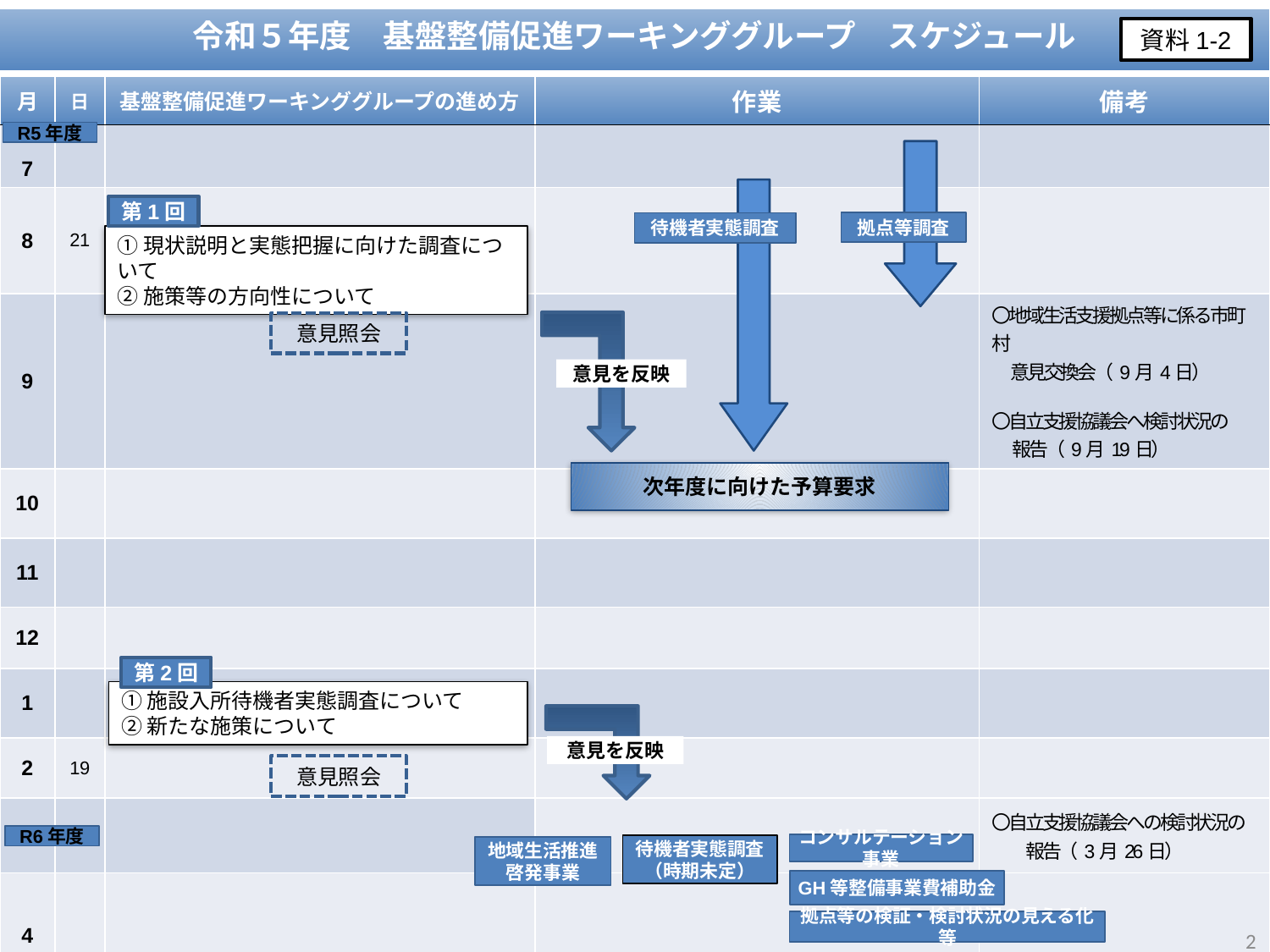

令和５年度　基盤整備促進ワーキンググループ　スケジュール
資料1-2
| 月 | 日 | 基盤整備促進ワーキンググループの進め方 | 作業 | 備考 |
| --- | --- | --- | --- | --- |
| 7 |  |  |  |  |
| 8 | 21 |  |  |  |
| 9 |  |  |  | 〇地域生活支援拠点等に係る市町村 　 意見交換会（9月4日） 〇自立支援協議会へ検討状況の 　 報告（9月19日） |
| 10 |  |  |  |  |
| 11 |  |  |  |  |
| 12 |  |  |  |  |
| 1 |  |  |  |  |
| 2 | 19 |  |  |  |
| 3 |  |  |  | 〇自立支援協議会への検討状況の 　　報告（3月26日） |
| 4 |  |  |  |  |
R5年度

第1回
拠点等調査
待機者実態調査
①現状説明と実態把握に向けた調査について
②施策等の方向性について

意見照会
意見を反映
次年度に向けた予算要求
第2回
①施設入所待機者実態調査について
②新たな施策について

意見を反映
意見照会
R6年度
コンサルテーション事業
待機者実態調査
（時期未定）
地域生活推進
啓発事業
GH等整備事業費補助金
拠点等の検証・検討状況の見える化等
2
令和5年度  　提言を受けた具体的取組について、自立支援協議会へ報告
　　　　　　　⇒推進協へ報告の上、計画へ反映　（必要に応じ予算化）